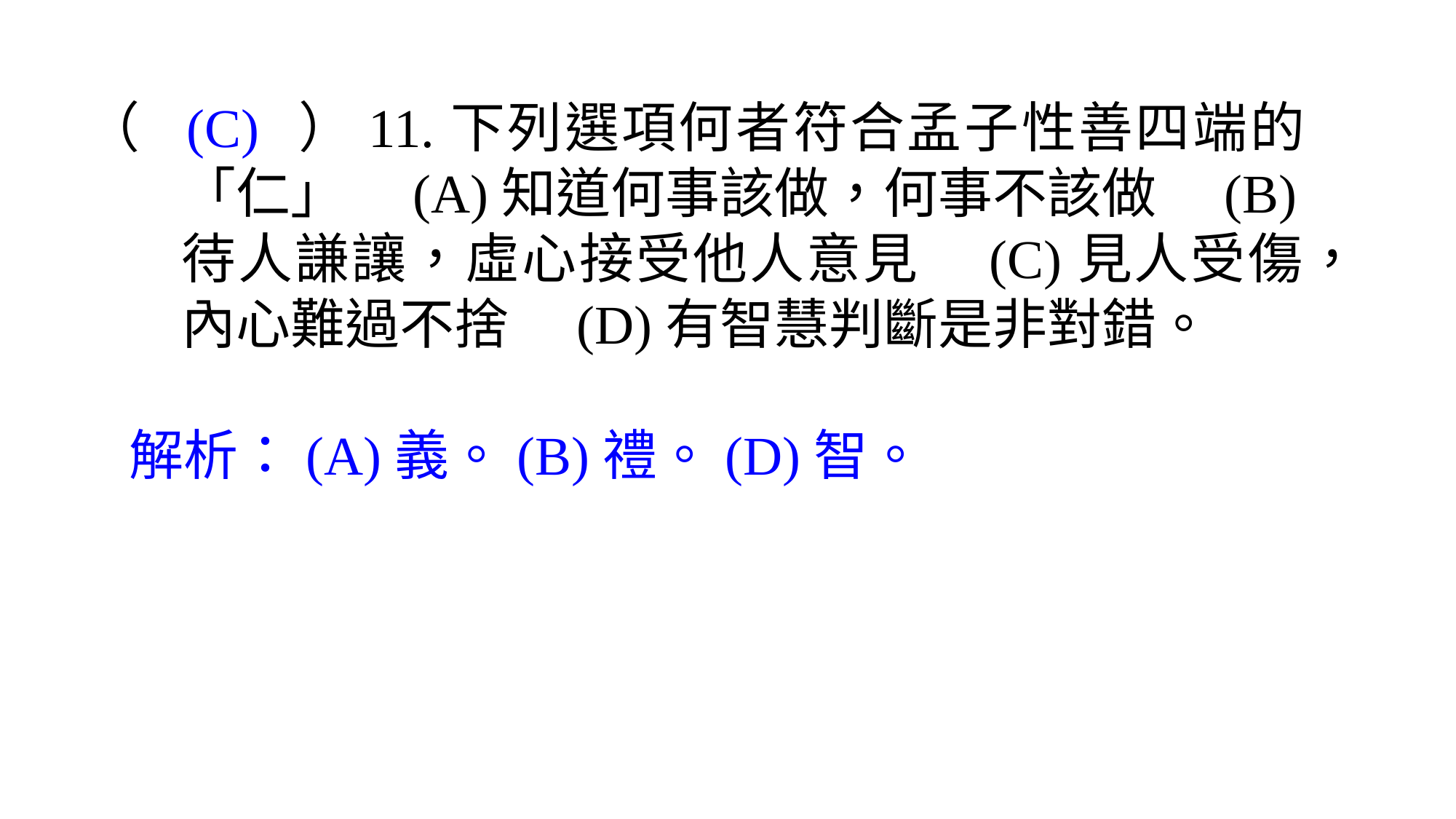

（	(C)	）11.下列選項何者符合孟子性善四端的「仁」　(A)知道何事該做，何事不該做　(B)待人謙讓，虛心接受他人意見　(C)見人受傷，內心難過不捨　(D)有智慧判斷是非對錯。

解析：(A)義。(B)禮。(D)智。